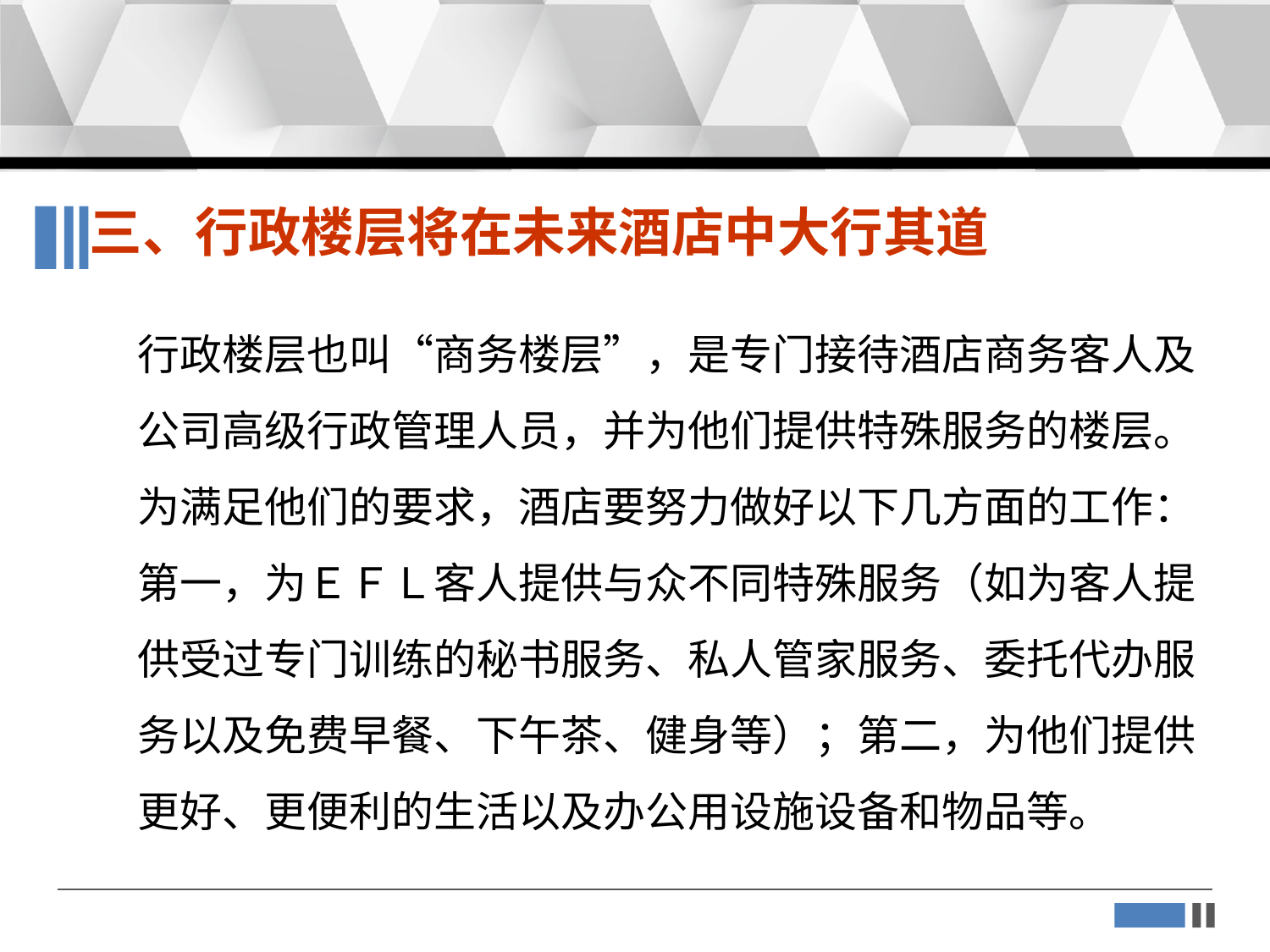

三、行政楼层将在未来酒店中大行其道

行政楼层也叫“商务楼层”，是专门接待酒店商务客人及公司高级行政管理人员，并为他们提供特殊服务的楼层。为满足他们的要求，酒店要努力做好以下几方面的工作：第一，为ＥＦＬ客人提供与众不同特殊服务（如为客人提供受过专门训练的秘书服务、私人管家服务、委托代办服务以及免费早餐、下午茶、健身等）；第二，为他们提供更好、更便利的生活以及办公用设施设备和物品等。